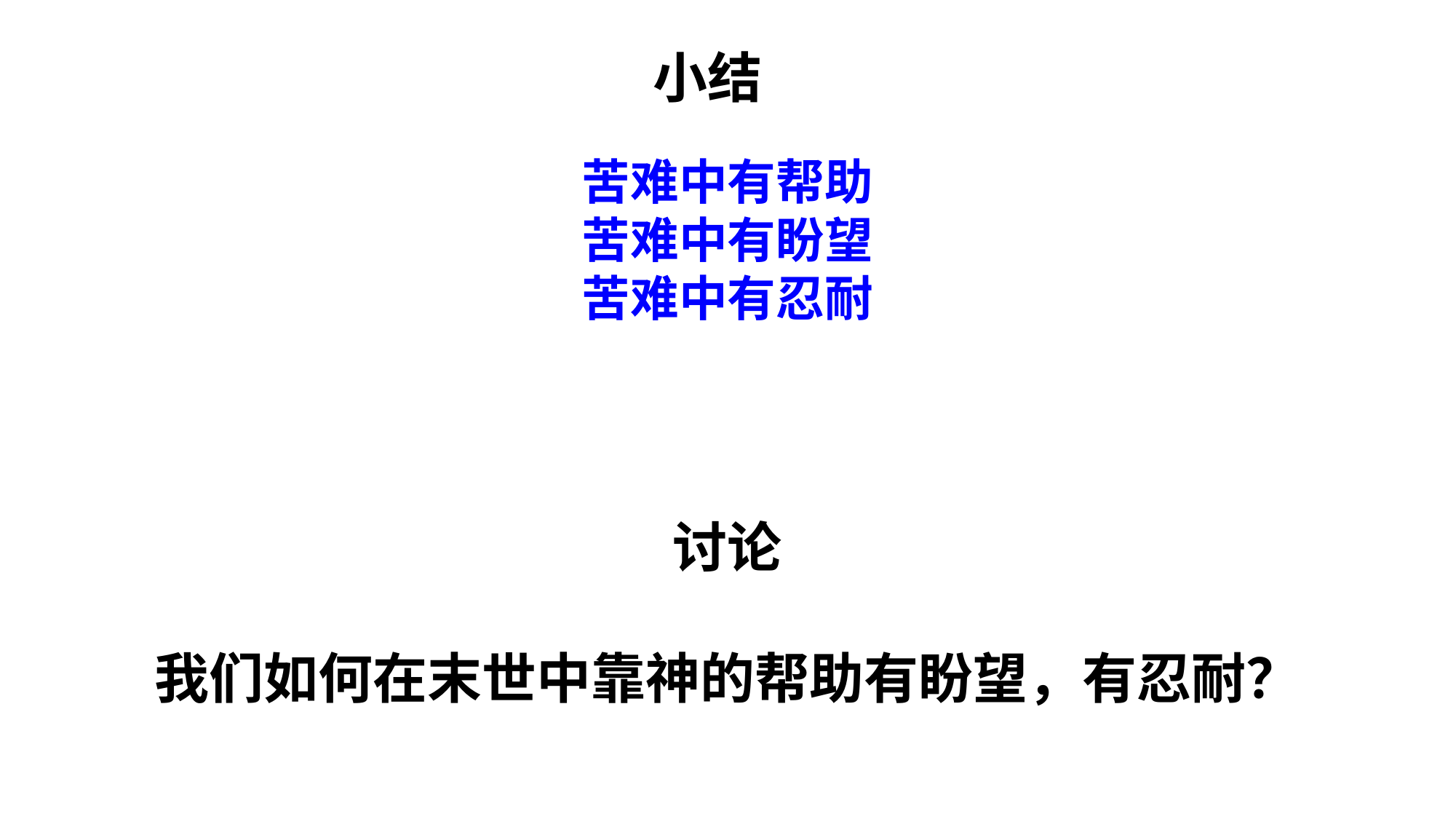

小结
苦难中有帮助
苦难中有盼望
苦难中有忍耐
讨论

我们如何在末世中靠神的帮助有盼望，有忍耐？